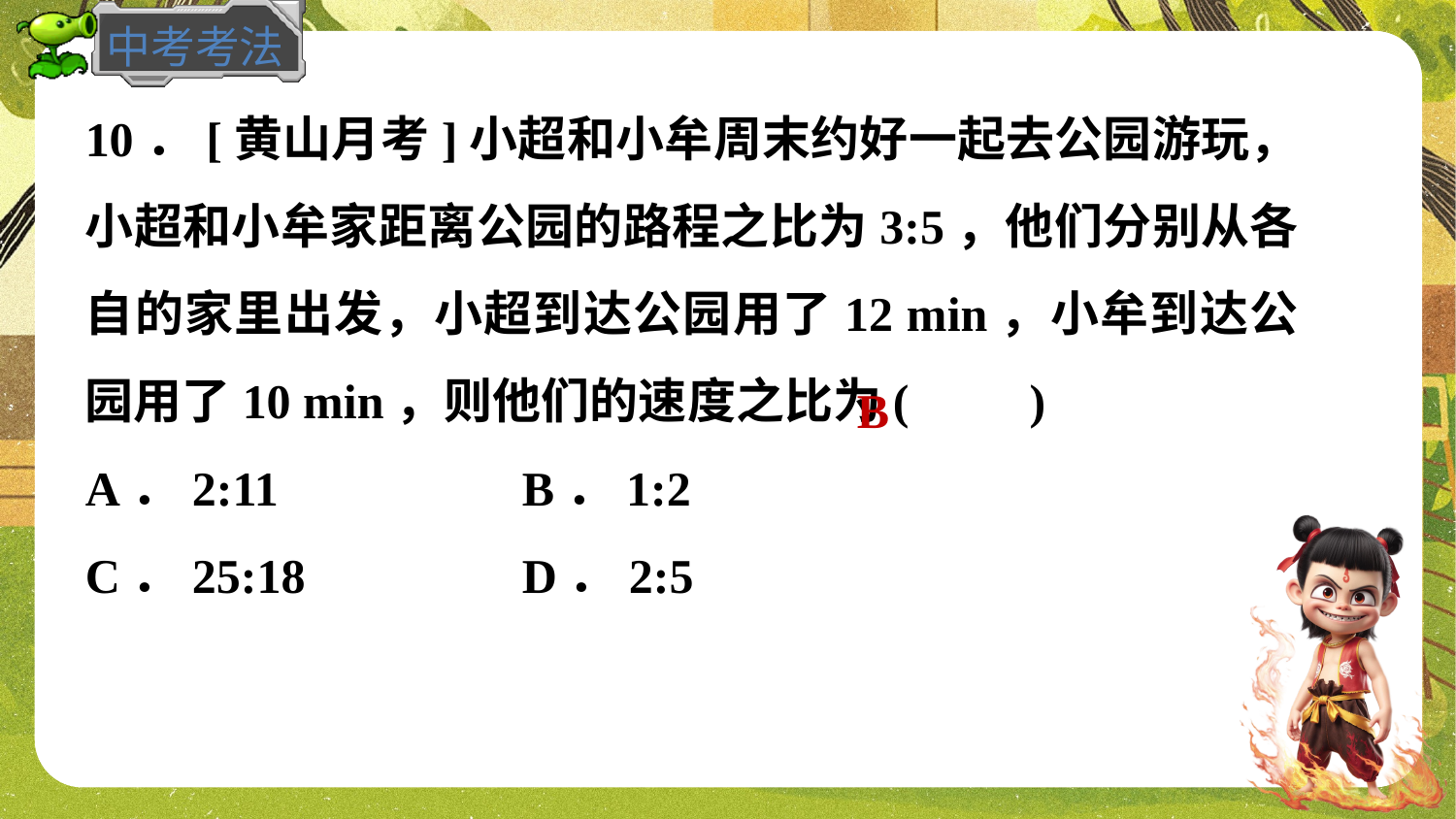

10．[黄山月考]小超和小牟周末约好一起去公园游玩，小超和小牟家距离公园的路程之比为3:5，他们分别从各自的家里出发，小超到达公园用了12 min，小牟到达公园用了10 min，则他们的速度之比为(　　)
A．2:11  		B．1:2
C．25:18  		D．2:5
B